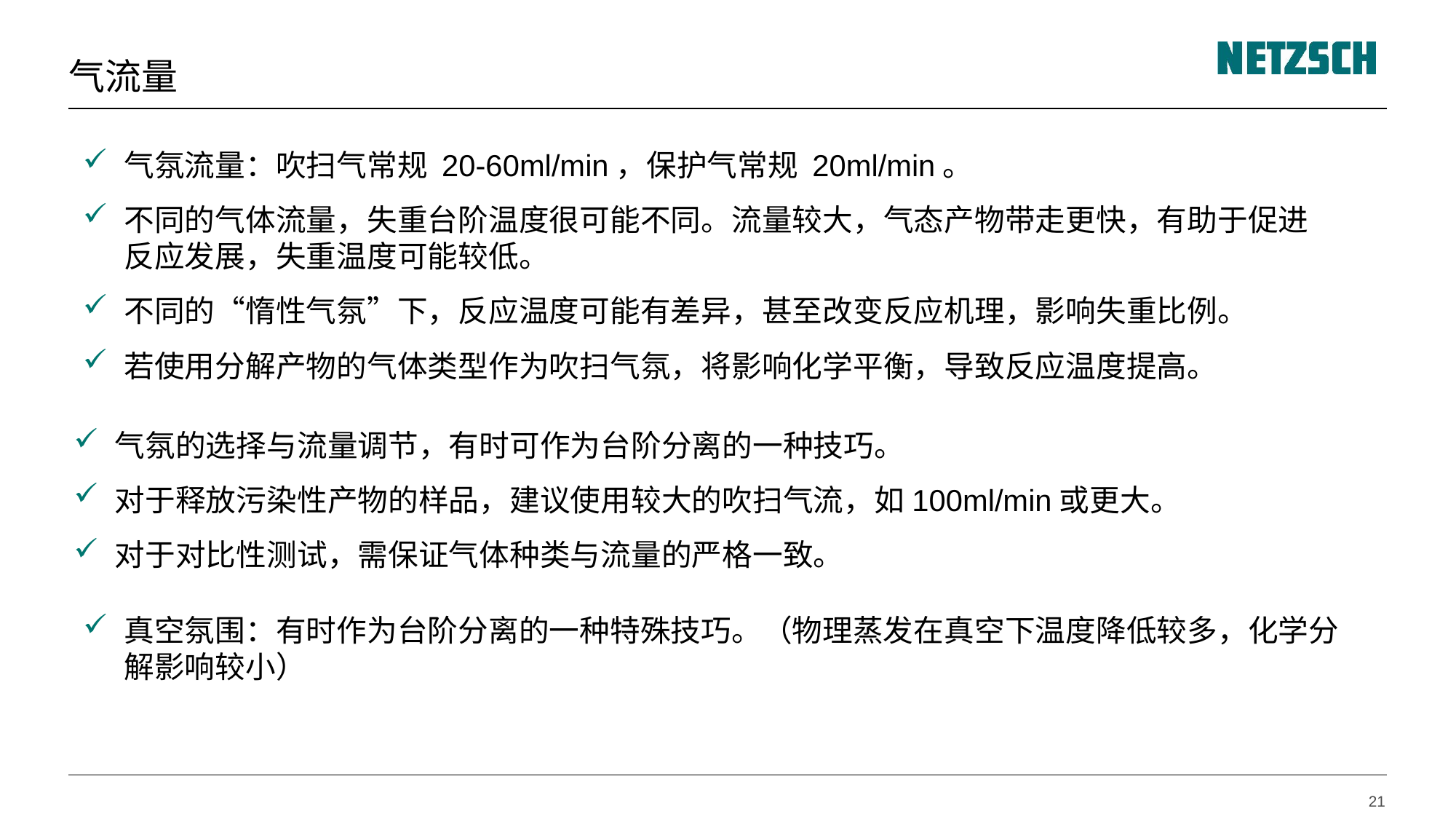

气流量
气氛流量：吹扫气常规 20-60ml/min，保护气常规 20ml/min。
不同的气体流量，失重台阶温度很可能不同。流量较大，气态产物带走更快，有助于促进反应发展，失重温度可能较低。
不同的“惰性气氛”下，反应温度可能有差异，甚至改变反应机理，影响失重比例。
若使用分解产物的气体类型作为吹扫气氛，将影响化学平衡，导致反应温度提高。
气氛的选择与流量调节，有时可作为台阶分离的一种技巧。
对于释放污染性产物的样品，建议使用较大的吹扫气流，如100ml/min或更大。
对于对比性测试，需保证气体种类与流量的严格一致。
真空氛围：有时作为台阶分离的一种特殊技巧。（物理蒸发在真空下温度降低较多，化学分解影响较小）
21